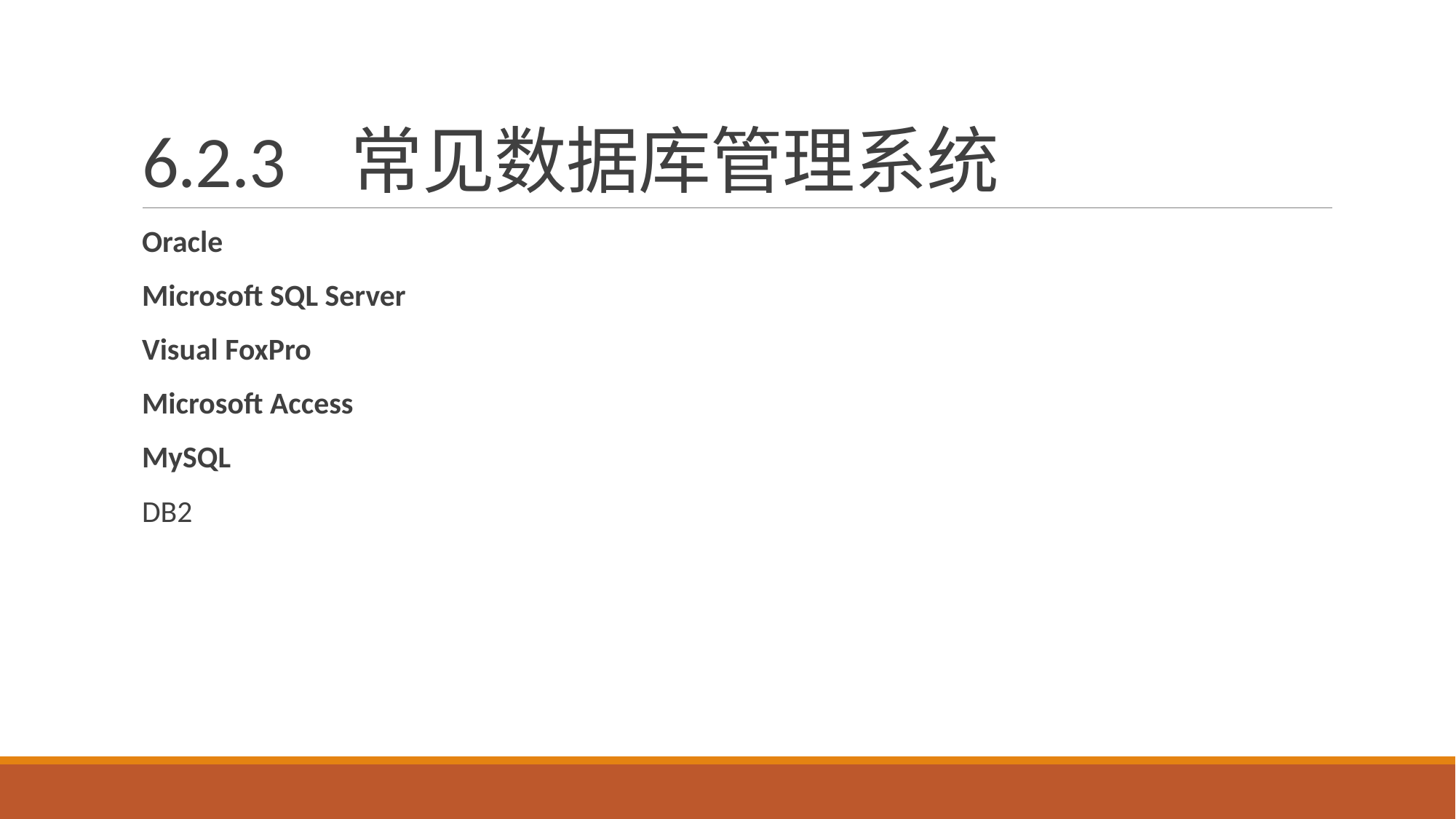

# 6.2.3   常见数据库管理系统
Oracle
Microsoft SQL Server
Visual FoxPro
Microsoft Access
MySQL
DB2